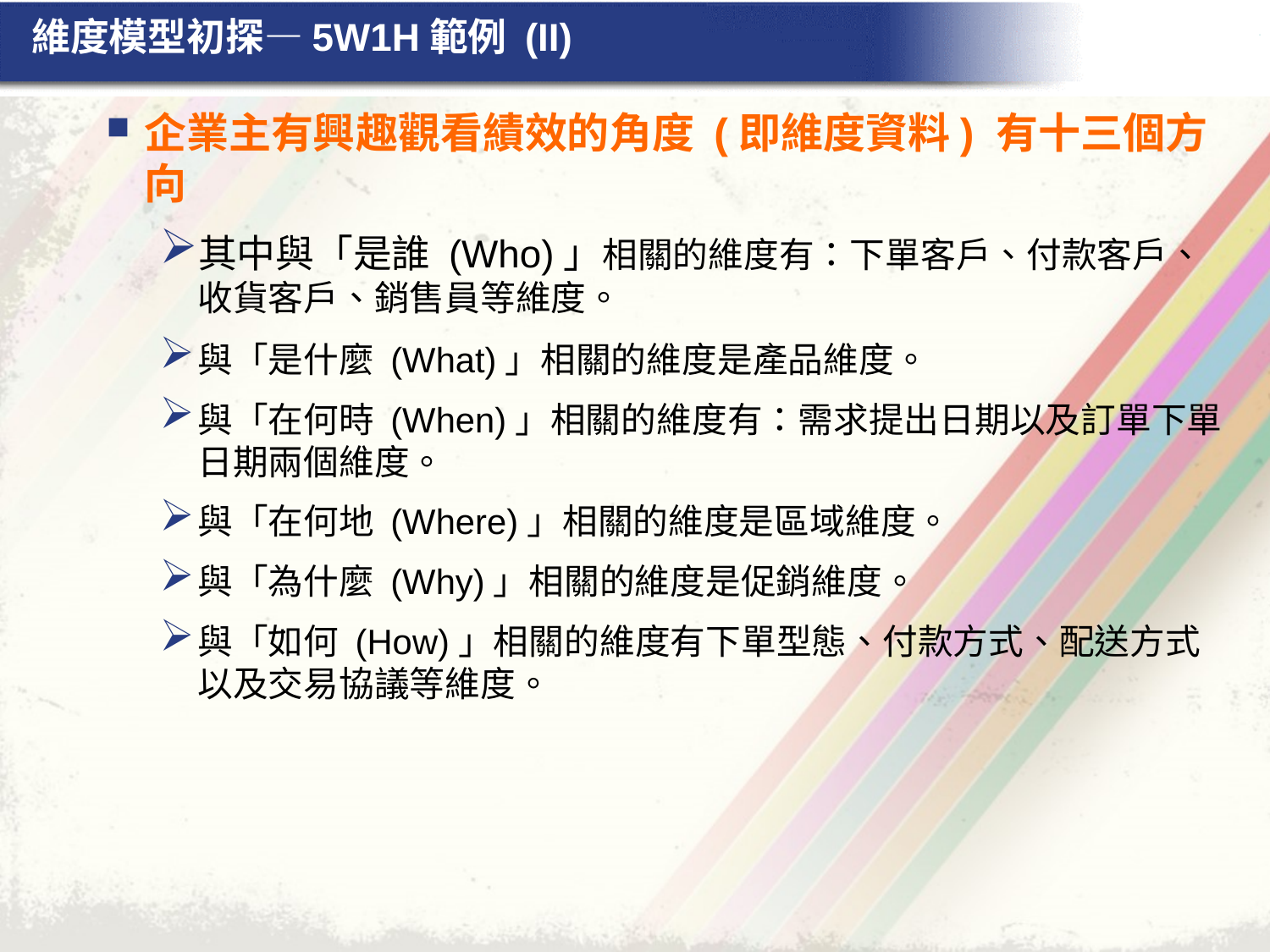

# 維度模型初探—5W1H範例 (II)
企業主有興趣觀看績效的角度 (即維度資料) 有十三個方向
其中與「是誰 (Who)」相關的維度有：下單客戶、付款客戶、收貨客戶、銷售員等維度。
與「是什麼 (What)」相關的維度是產品維度。
與「在何時 (When)」相關的維度有：需求提出日期以及訂單下單日期兩個維度。
與「在何地 (Where)」相關的維度是區域維度。
與「為什麼 (Why)」相關的維度是促銷維度。
與「如何 (How)」相關的維度有下單型態、付款方式、配送方式以及交易協議等維度。